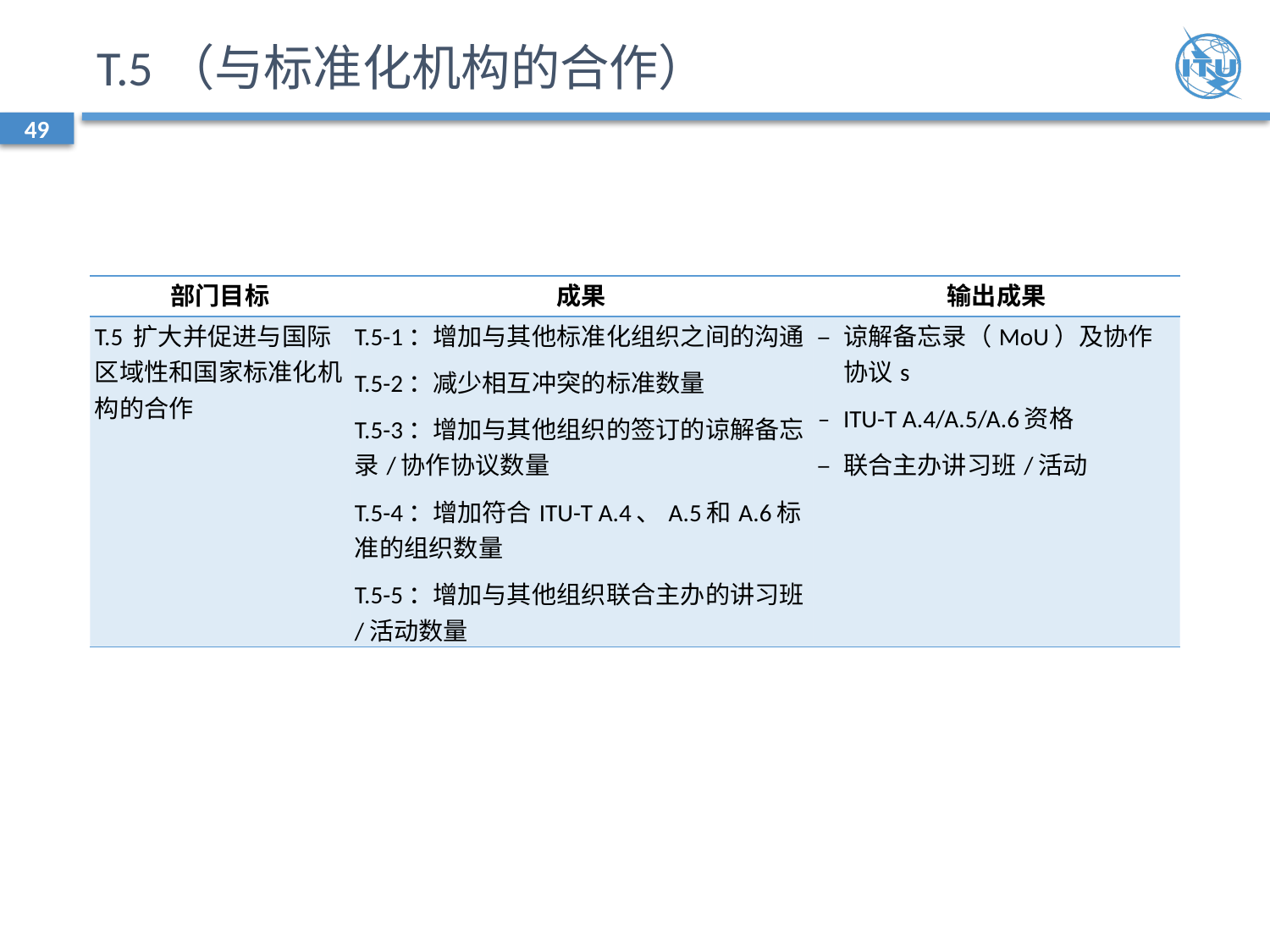

# T.5（与标准化机构的合作）
49
| 部门目标 | 成果 | 输出成果 |
| --- | --- | --- |
| T.5 扩大并促进与国际区域性和国家标准化机构的合作 | T.5-1：增加与其他标准化组织之间的沟通 T.5-2：减少相互冲突的标准数量 T.5-3：增加与其他组织的签订的谅解备忘录/协作协议数量 T.5-4：增加符合ITU-T A.4、A.5和A.6标准的组织数量 T.5-5：增加与其他组织联合主办的讲习班/活动数量 | – 谅解备忘录（MoU）及协作协议s – ITU-T A.4/A.5/A.6资格 – 联合主办讲习班/活动 |